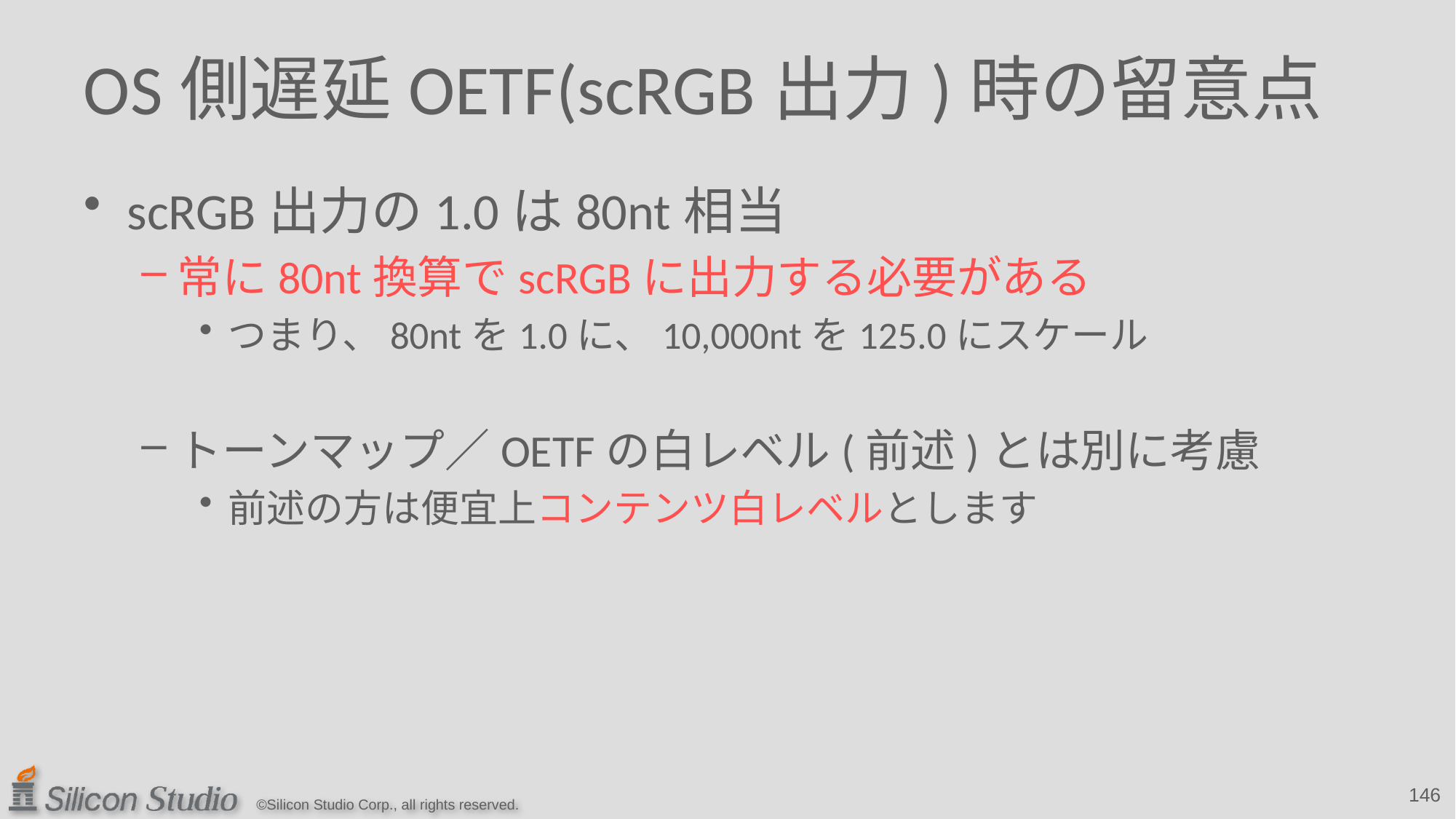

# OS側遅延OETF(scRGB出力)時の留意点
scRGB出力の1.0は80nt相当
常に80nt換算でscRGBに出力する必要がある
つまり、80ntを1.0に、10,000ntを125.0にスケール

トーンマップ／OETFの白レベル(前述)とは別に考慮
前述の方は便宜上コンテンツ白レベルとします

146